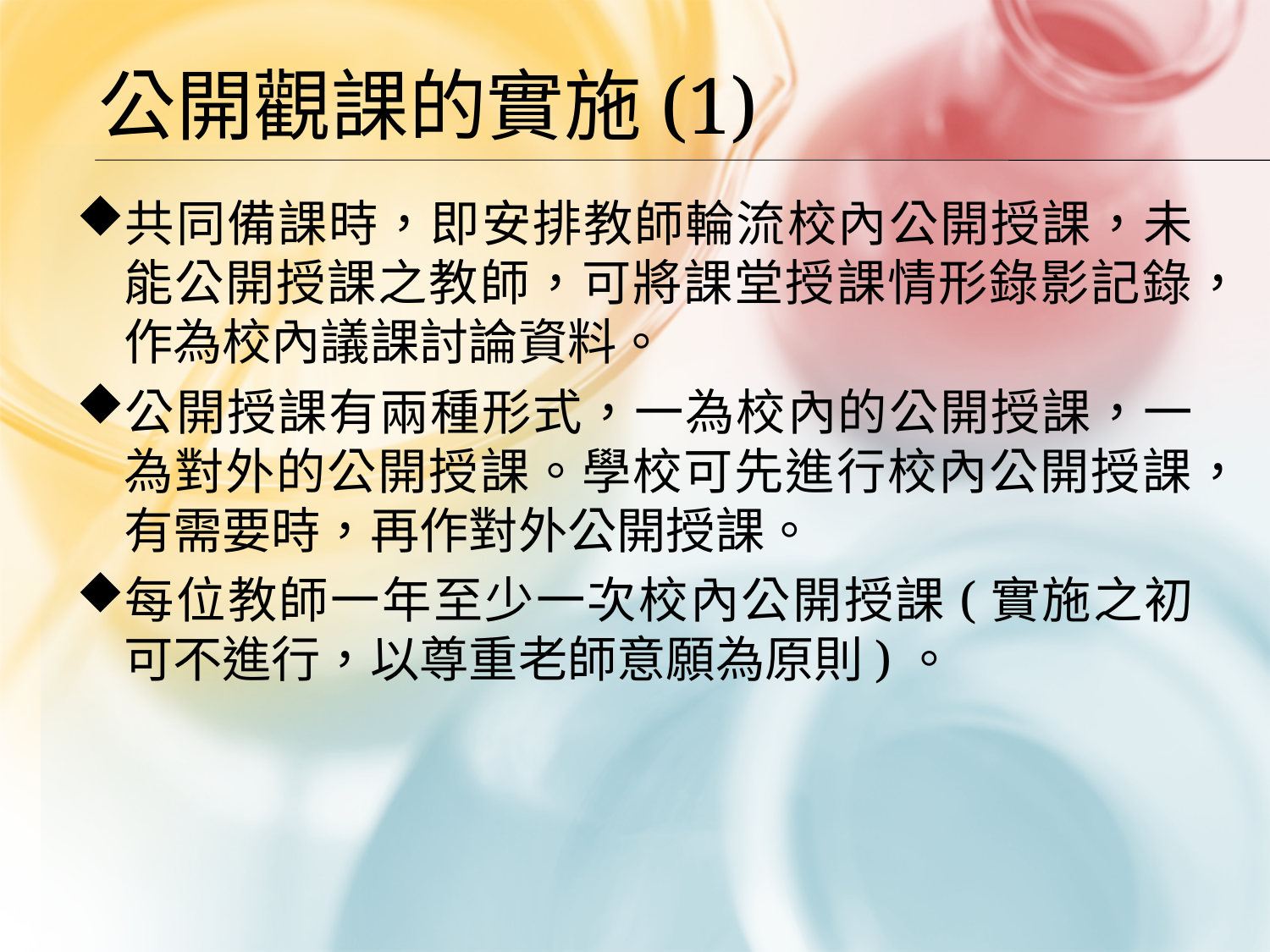

# 公開觀課的實施(1)
共同備課時，即安排教師輪流校內公開授課，未能公開授課之教師，可將課堂授課情形錄影記錄，作為校內議課討論資料。
公開授課有兩種形式，一為校內的公開授課，一為對外的公開授課。學校可先進行校內公開授課，有需要時，再作對外公開授課。
每位教師一年至少一次校內公開授課(實施之初可不進行，以尊重老師意願為原則)。